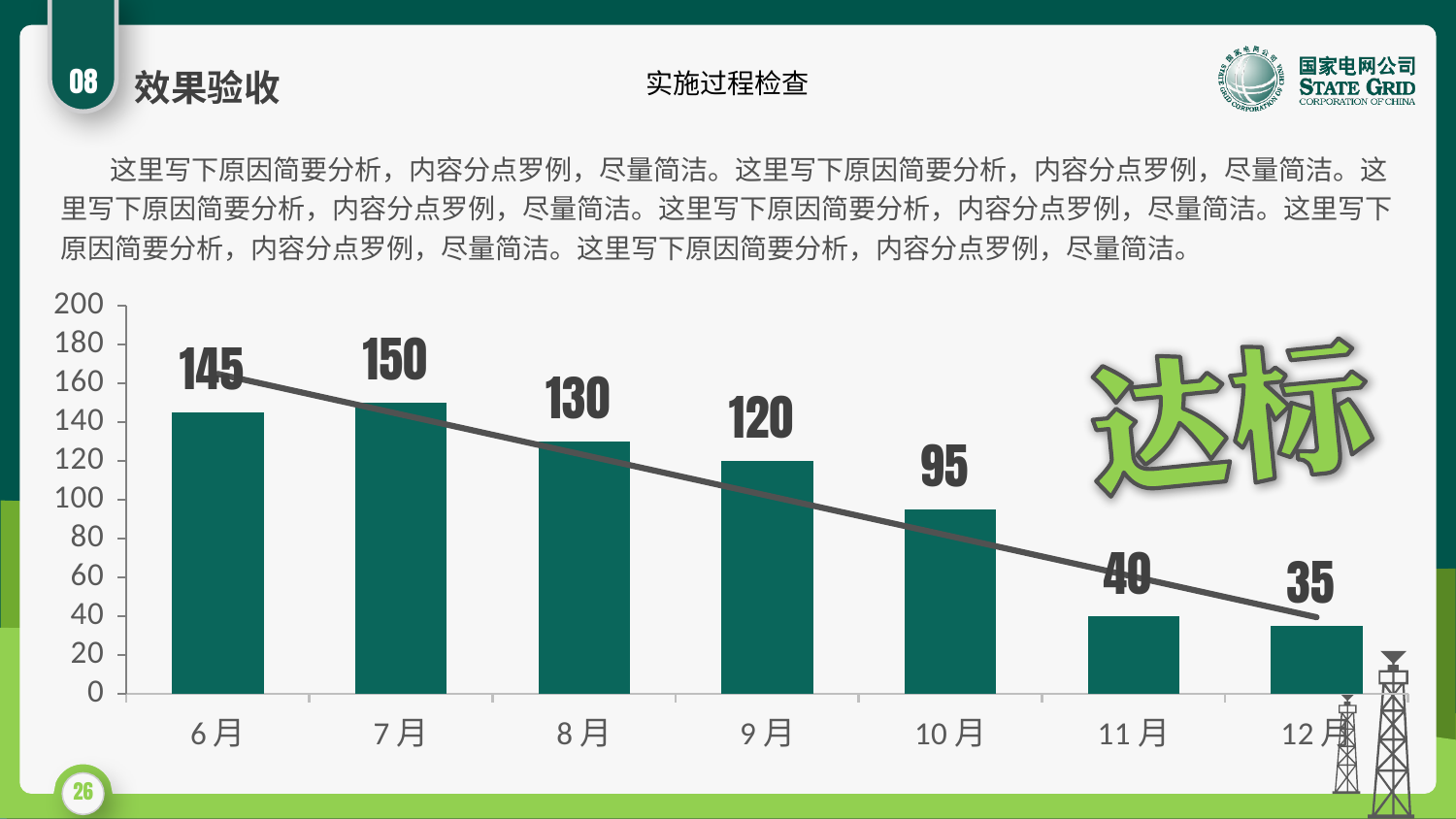

08
效果验收
实施过程检查
       这里写下原因简要分析，内容分点罗例，尽量简洁。这里写下原因简要分析，内容分点罗例，尽量简洁。这里写下原因简要分析，内容分点罗例，尽量简洁。这里写下原因简要分析，内容分点罗例，尽量简洁。这里写下原因简要分析，内容分点罗例，尽量简洁。这里写下原因简要分析，内容分点罗例，尽量简洁。

### Chart

| Category | 列2 |
|---|---|
| 6月 | 145.0 |
| 7月 | 150.0 |
| 8月 | 130.0 |
| 9月 | 120.0 |
| 10月 | 95.0 |
| 11月 | 40.0 |
| 12月 | 35.0 |
26